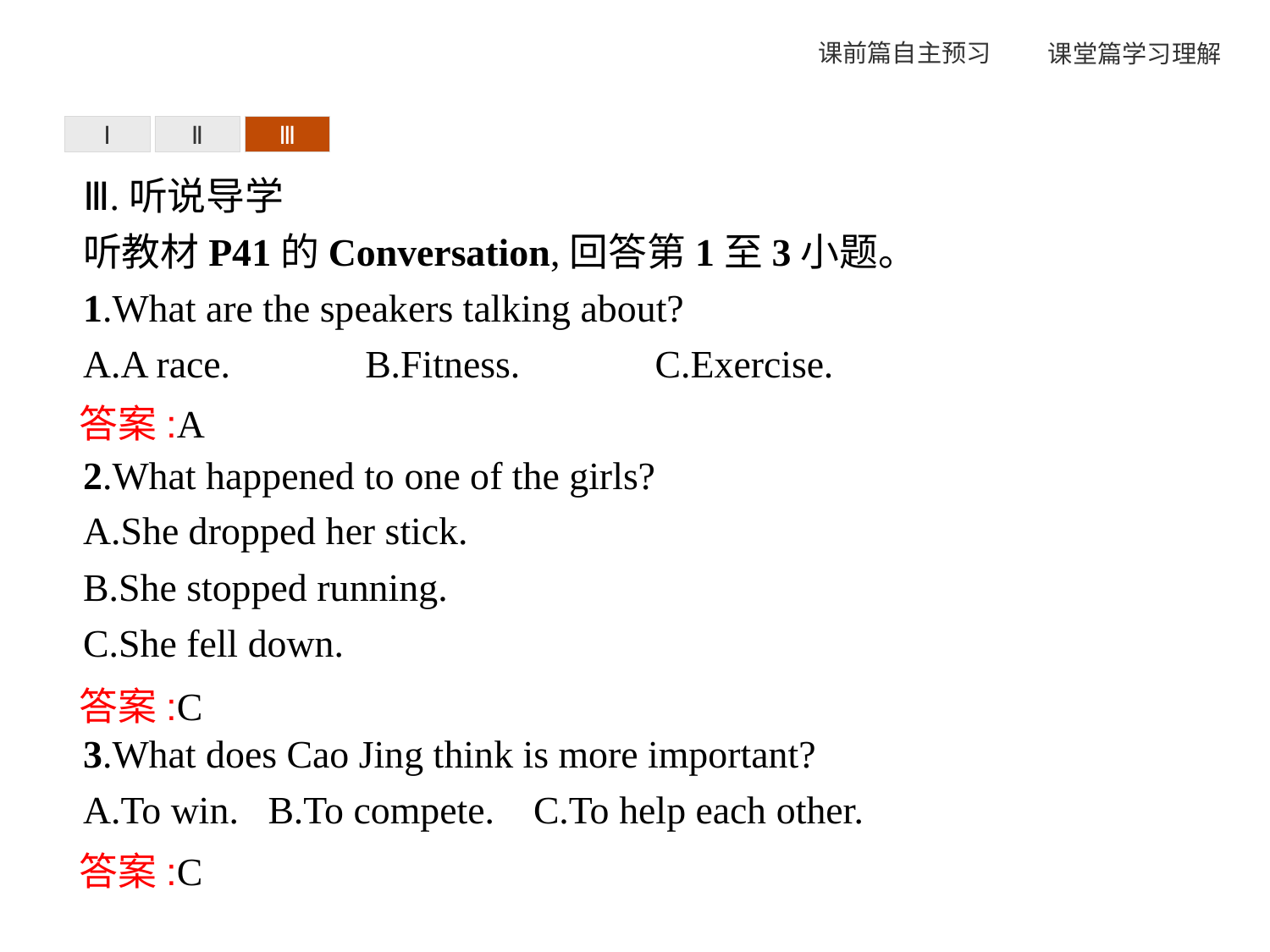

Ⅰ
Ⅱ
Ⅲ
Ⅲ.听说导学
听教材P41的Conversation,回答第1至3小题。
1.What are the speakers talking about?
A.A race.　　　B.Fitness.　　　C.Exercise.

2.What happened to one of the girls?
A.She dropped her stick.
B.She stopped running.
C.She fell down.

3.What does Cao Jing think is more important?
A.To win.   B.To compete.    C.To help each other.
答案:A
答案:C
答案:C